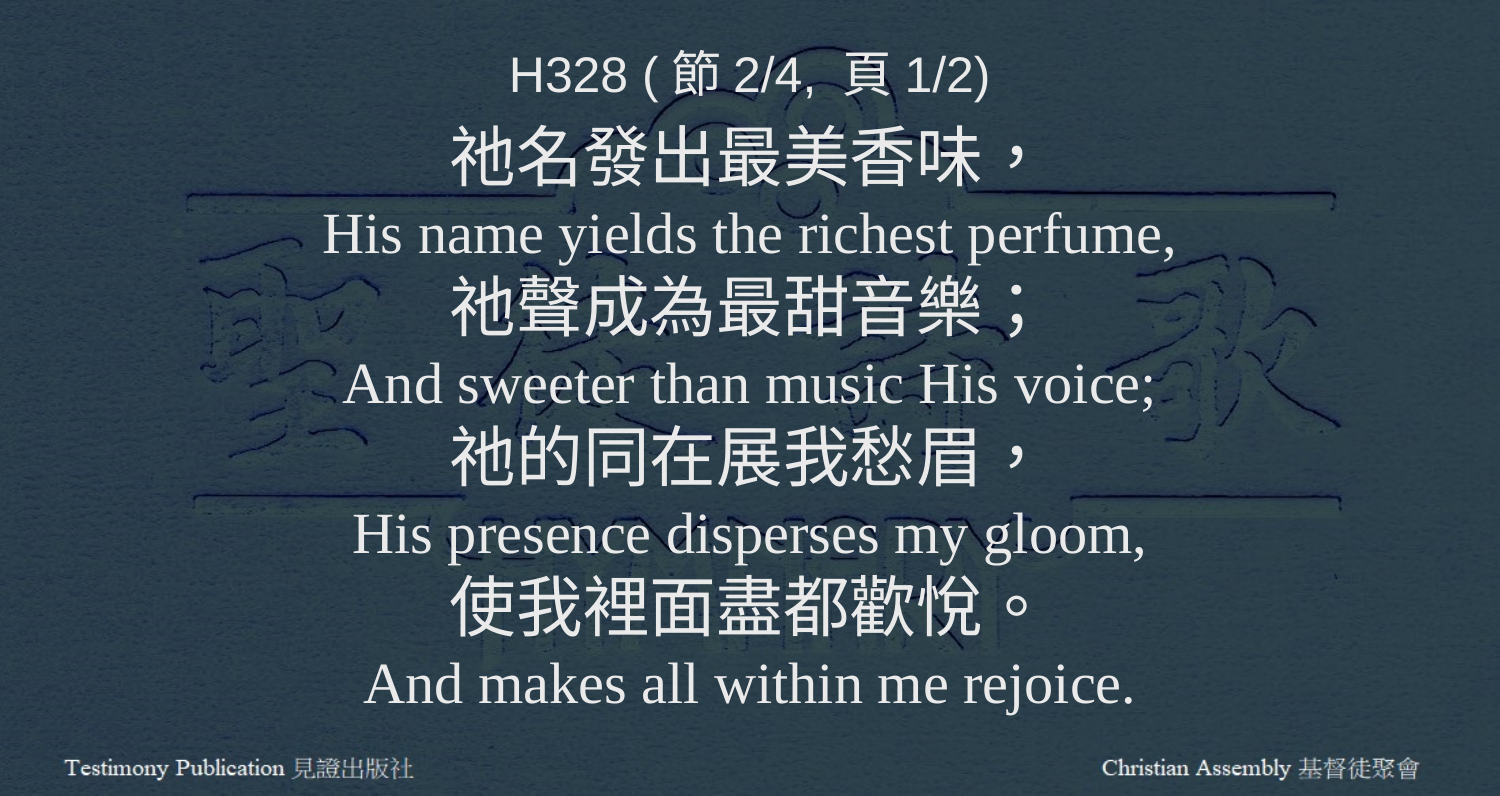

H328 (節2/4, 頁1/2)
祂名發出最美香味，
His name yields the richest perfume,
祂聲成為最甜音樂；
And sweeter than music His voice;
祂的同在展我愁眉，
His presence disperses my gloom,
使我裡面盡都歡悅。
And makes all within me rejoice.